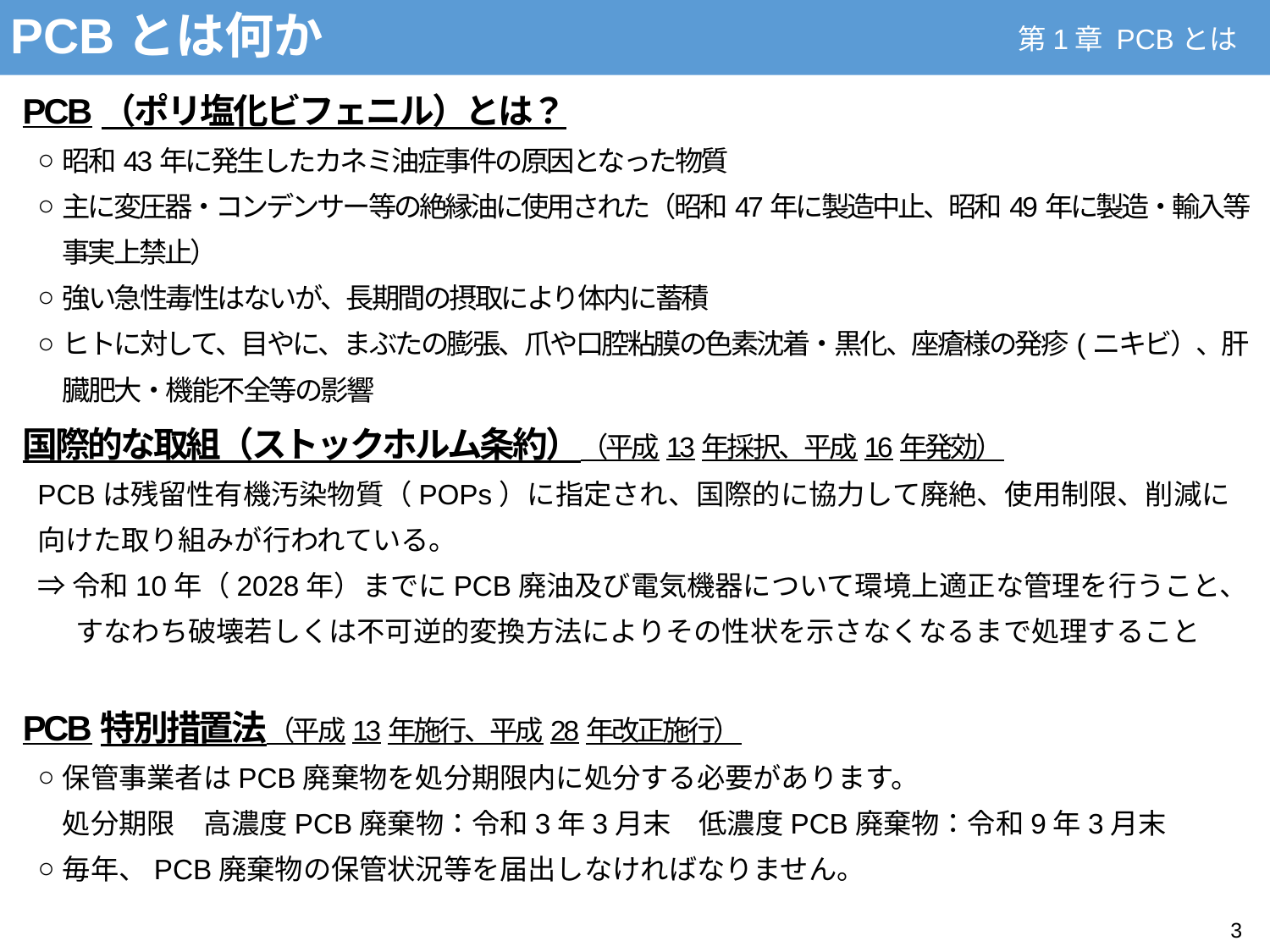

# PCBとは何か
第1章 PCBとは
PCB（ポリ塩化ビフェニル）とは？
昭和43年に発生したカネミ油症事件の原因となった物質
主に変圧器・コンデンサー等の絶縁油に使用された（昭和47年に製造中止、昭和49年に製造・輸入等事実上禁止）
強い急性毒性はないが、長期間の摂取により体内に蓄積
ヒトに対して、目やに、まぶたの膨張、爪や口腔粘膜の色素沈着・黒化、座瘡様の発疹(ニキビ）、肝臓肥大・機能不全等の影響

国際的な取組（ストックホルム条約）（平成13年採択、平成16年発効）
PCBは残留性有機汚染物質（POPs）に指定され、国際的に協力して廃絶、使用制限、削減に向けた取り組みが行われている。
⇒令和10年（2028年）までにPCB廃油及び電気機器について環境上適正な管理を行うこと、
　すなわち破壊若しくは不可逆的変換方法によりその性状を示さなくなるまで処理すること
PCB特別措置法（平成13年施行、平成28年改正施行）
保管事業者はPCB廃棄物を処分期限内に処分する必要があります。
処分期限　高濃度PCB廃棄物：令和3年3月末　低濃度PCB廃棄物：令和9年3月末
毎年、PCB廃棄物の保管状況等を届出しなければなりません。
3